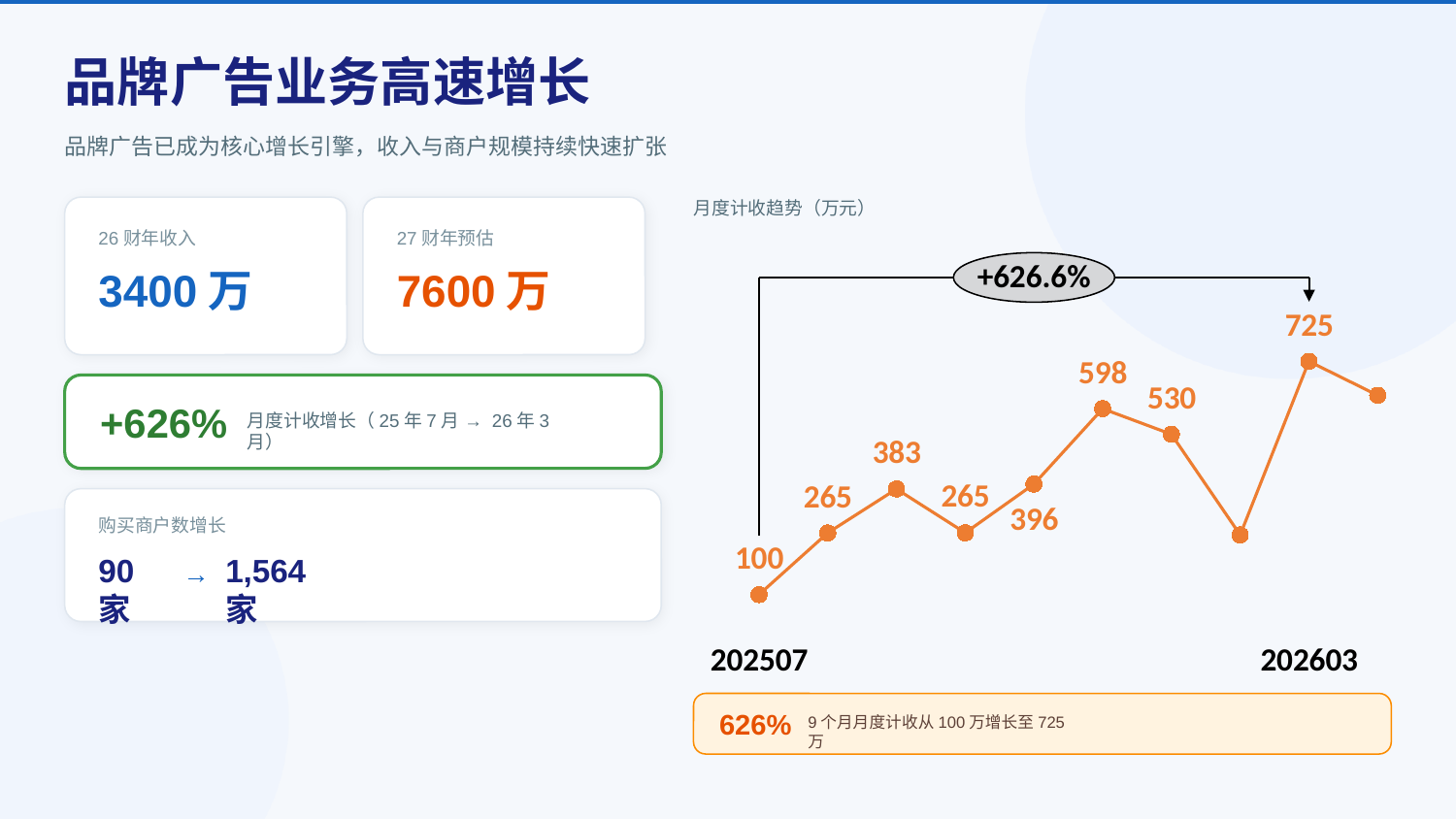

品牌广告业务高速增长
品牌广告已成为核心增长引擎，收入与商户规模持续快速扩张

月度计收趋势（万元）
26财年收入
27财年预估
+626.6%
3400万
7600万
725

### Chart

| Category |  |
|---|---|
598

530
+626%
月度计收增长（25年7月 → 26年3月）
383
265
265

396
购买商户数增长
100
90家
1,564家
→
202507
202603

626%
9个月月度计收从100万增长至725万